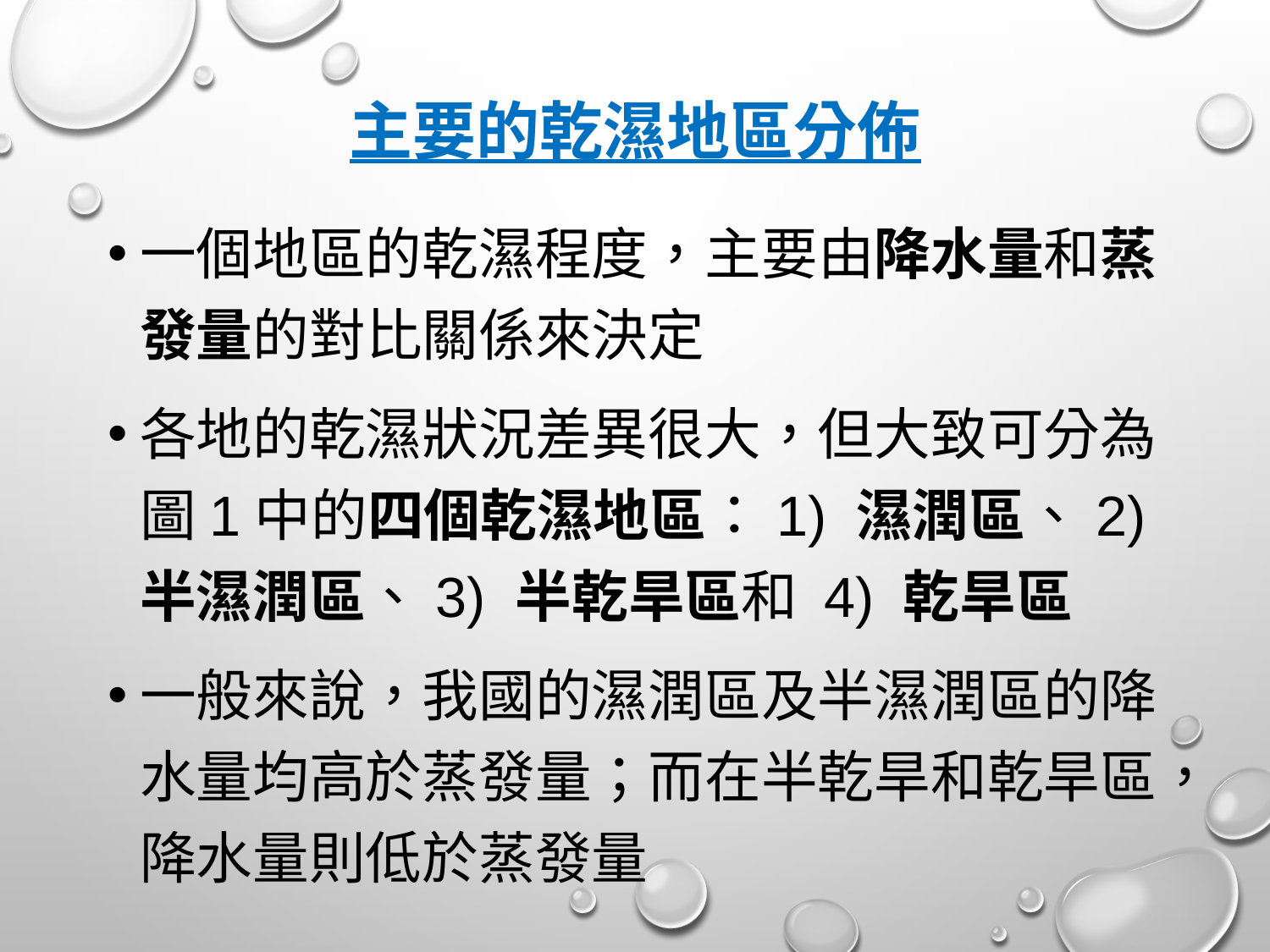

# 主要的乾濕地區分佈
一個地區的乾濕程度，主要由降水量和蒸發量的對比關係來決定
各地的乾濕狀況差異很大，但大致可分為圖1中的四個乾濕地區：1) 濕潤區、2) 半濕潤區、3) 半乾旱區和 4) 乾旱區
一般來說，我國的濕潤區及半濕潤區的降水量均高於蒸發量；而在半乾旱和乾旱區，降水量則低於蒸發量